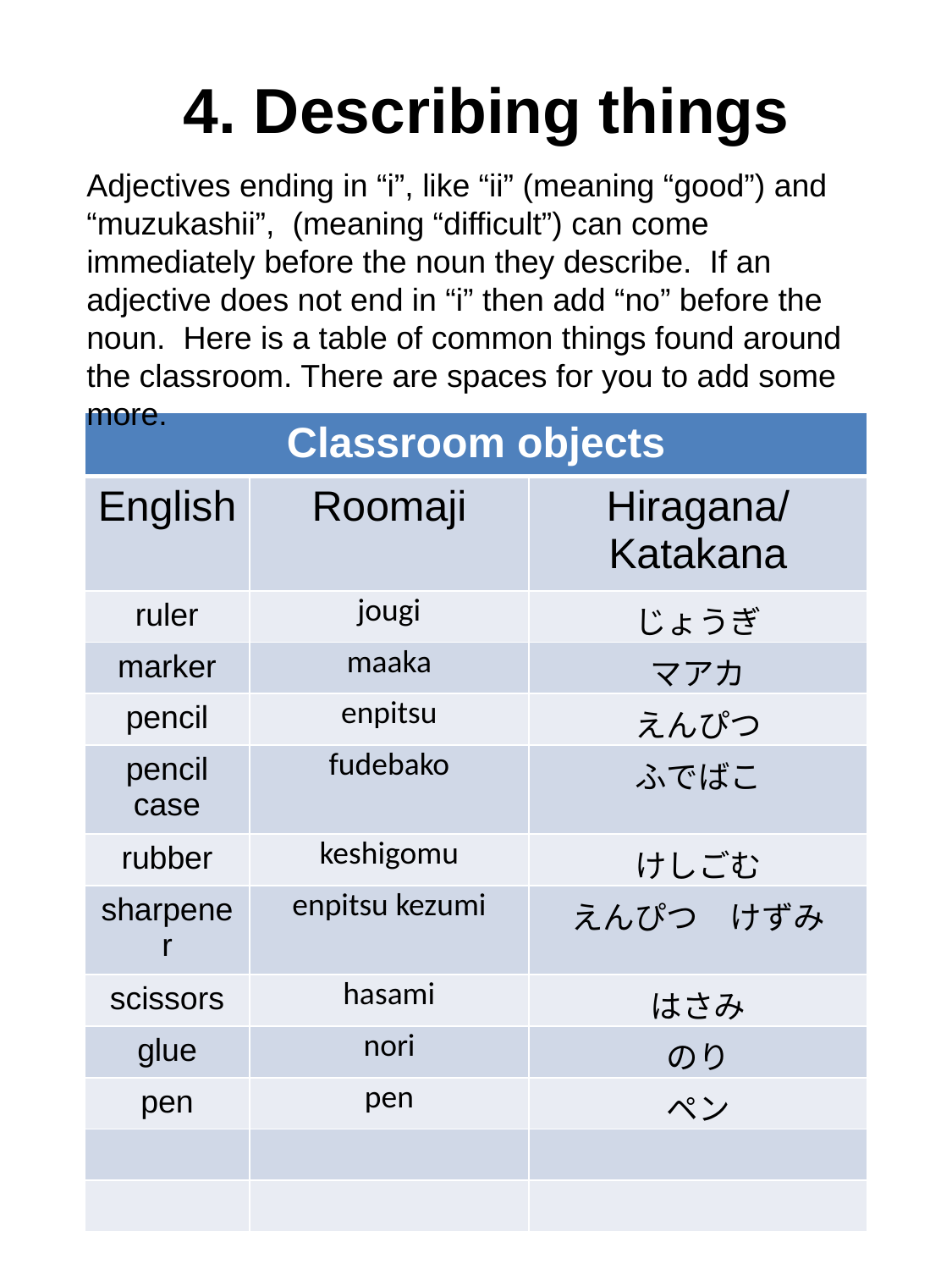

4. Describing things
Adjectives ending in “i”, like “ii” (meaning “good”) and “muzukashii”,  (meaning “difficult”) can come immediately before the noun they describe.  If an adjective does not end in “i” then add “no” before the noun.  Here is a table of common things found around the classroom. There are spaces for you to add some more.
| Classroom objects |  |  |
| --- | --- | --- |
| English | Roomaji | Hiragana/Katakana |
| ruler | jougi | じょうぎ |
| marker | maaka | マアカ |
| pencil | enpitsu | えんぴつ |
| pencil case | fudebako | ふでばこ |
| rubber | keshigomu | けしごむ |
| sharpener | enpitsu kezumi | えんぴつ　けずみ |
| scissors | hasami | はさみ |
| glue | nori | のり |
| pen | pen | ペン |
|  |  |  |
|  |  |  |